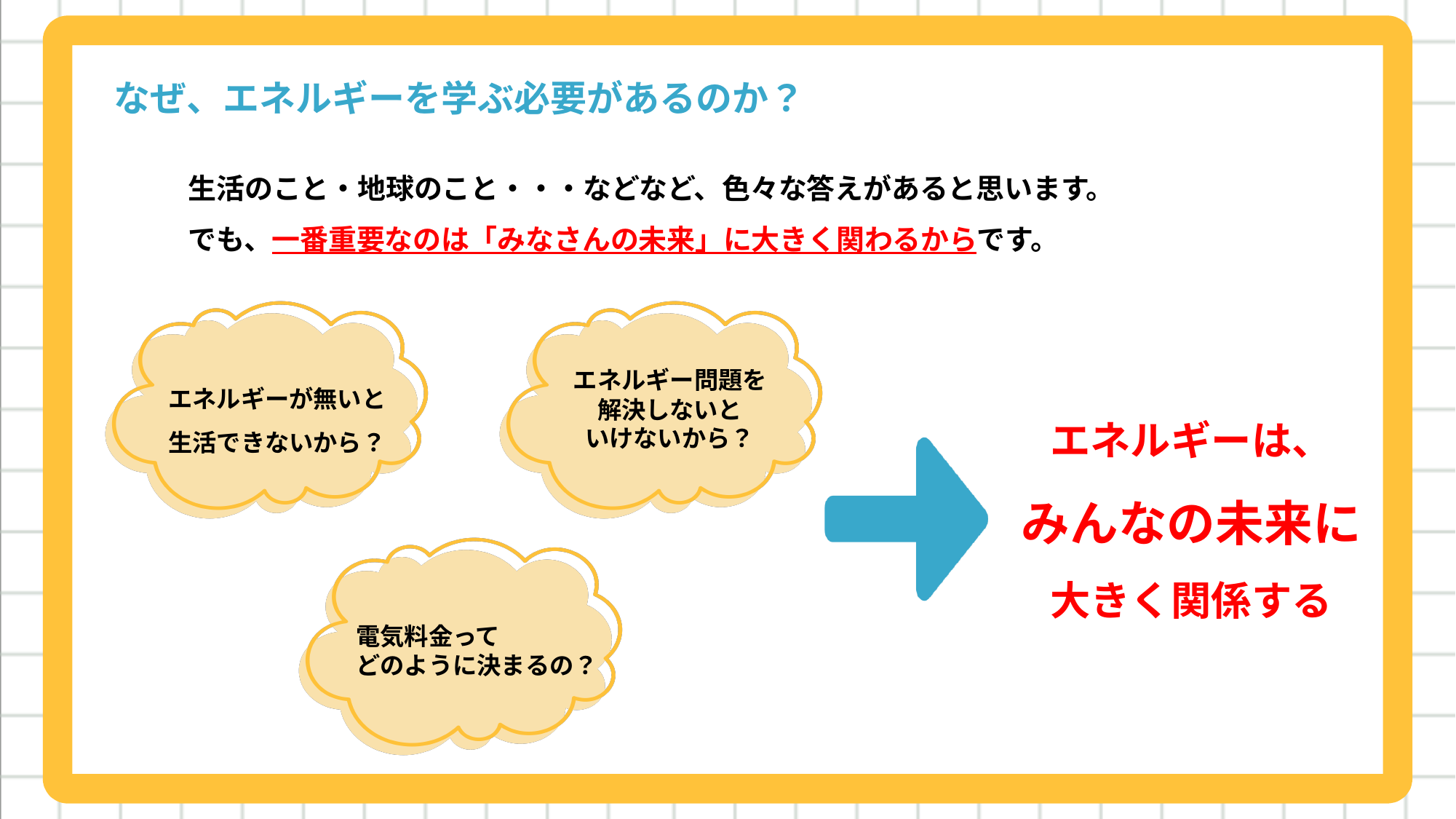

なぜ、エネルギーを学ぶ必要があるのか？

生活のこと・地球のこと・・・などなど、色々な答えがあると思います。
でも、一番重要なのは「みなさんの未来」に大きく関わるからです。

エネルギー問題を
解決しないと
いけないから？
エネルギーが無いと生活できないから？
エネルギーは、
みんなの未来に
大きく関係する

電気料金って
どのように決まるの？